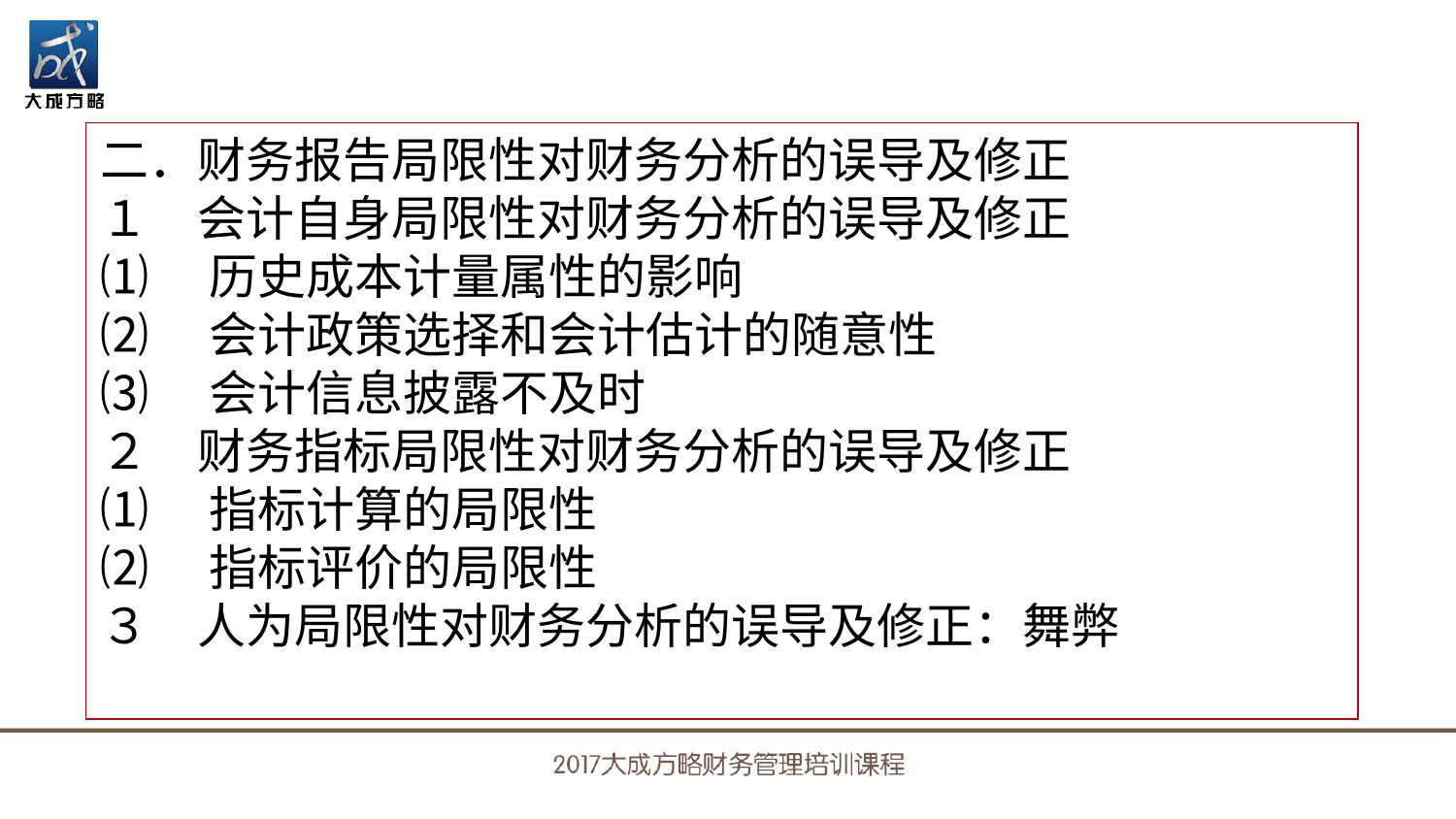

二．财务报告局限性对财务分析的误导及修正
１　会计自身局限性对财务分析的误导及修正
⑴　历史成本计量属性的影响
⑵　会计政策选择和会计估计的随意性
⑶　会计信息披露不及时
２　财务指标局限性对财务分析的误导及修正
⑴　指标计算的局限性
⑵　指标评价的局限性
３　人为局限性对财务分析的误导及修正：舞弊